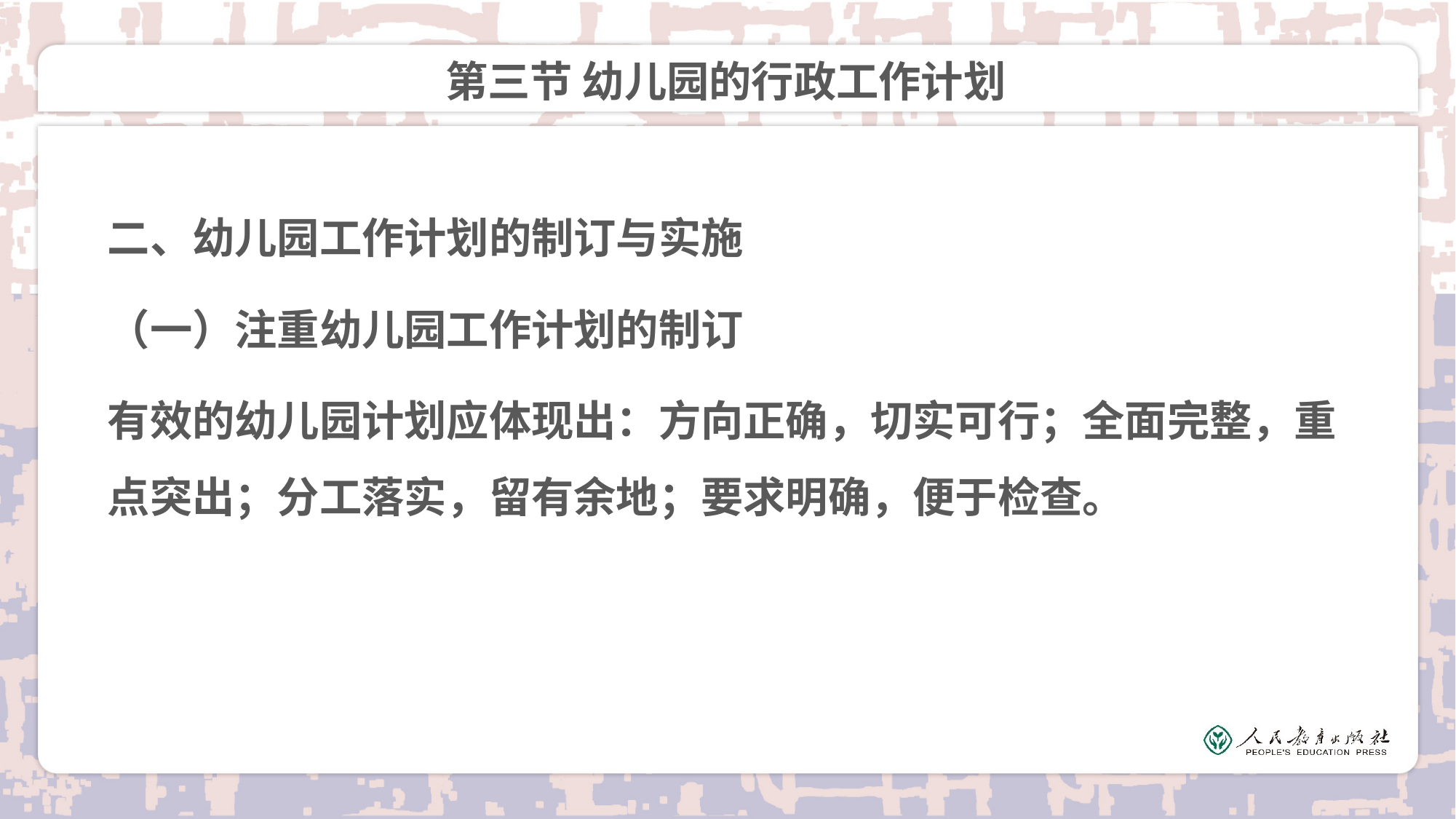

# 第三节 幼儿园的行政工作计划
二、幼儿园工作计划的制订与实施
（一）注重幼儿园工作计划的制订
有效的幼儿园计划应体现出：方向正确，切实可行；全面完整，重点突出；分工落实，留有余地；要求明确，便于检查。